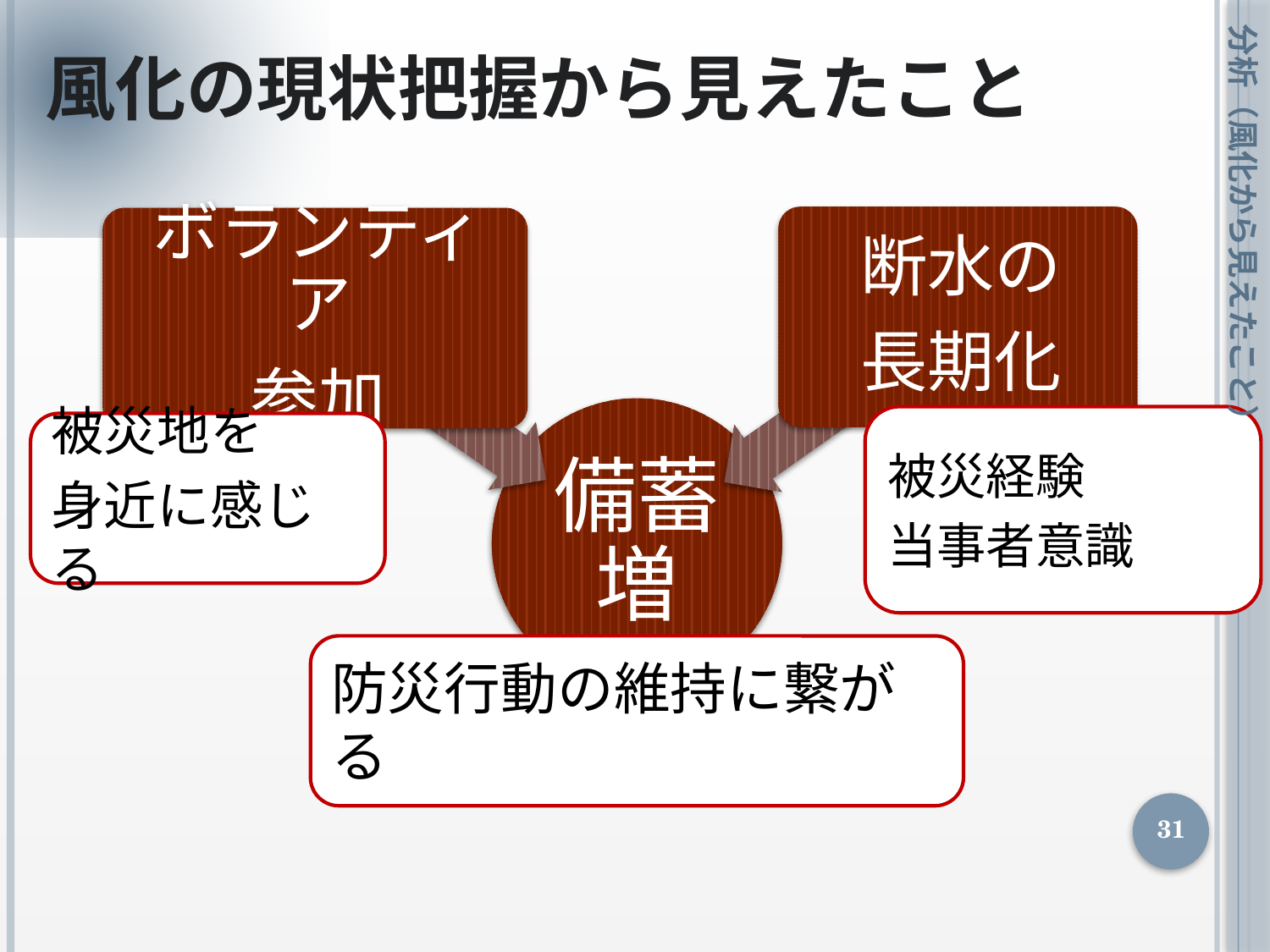

風化の現状把握から見えたこと
備蓄増
ボランティア
参加
断水の
長期化
 分析（風化から見えたこと）
被災経験
当事者意識
被災地を
身近に感じる
防災行動の維持に繋がる
31